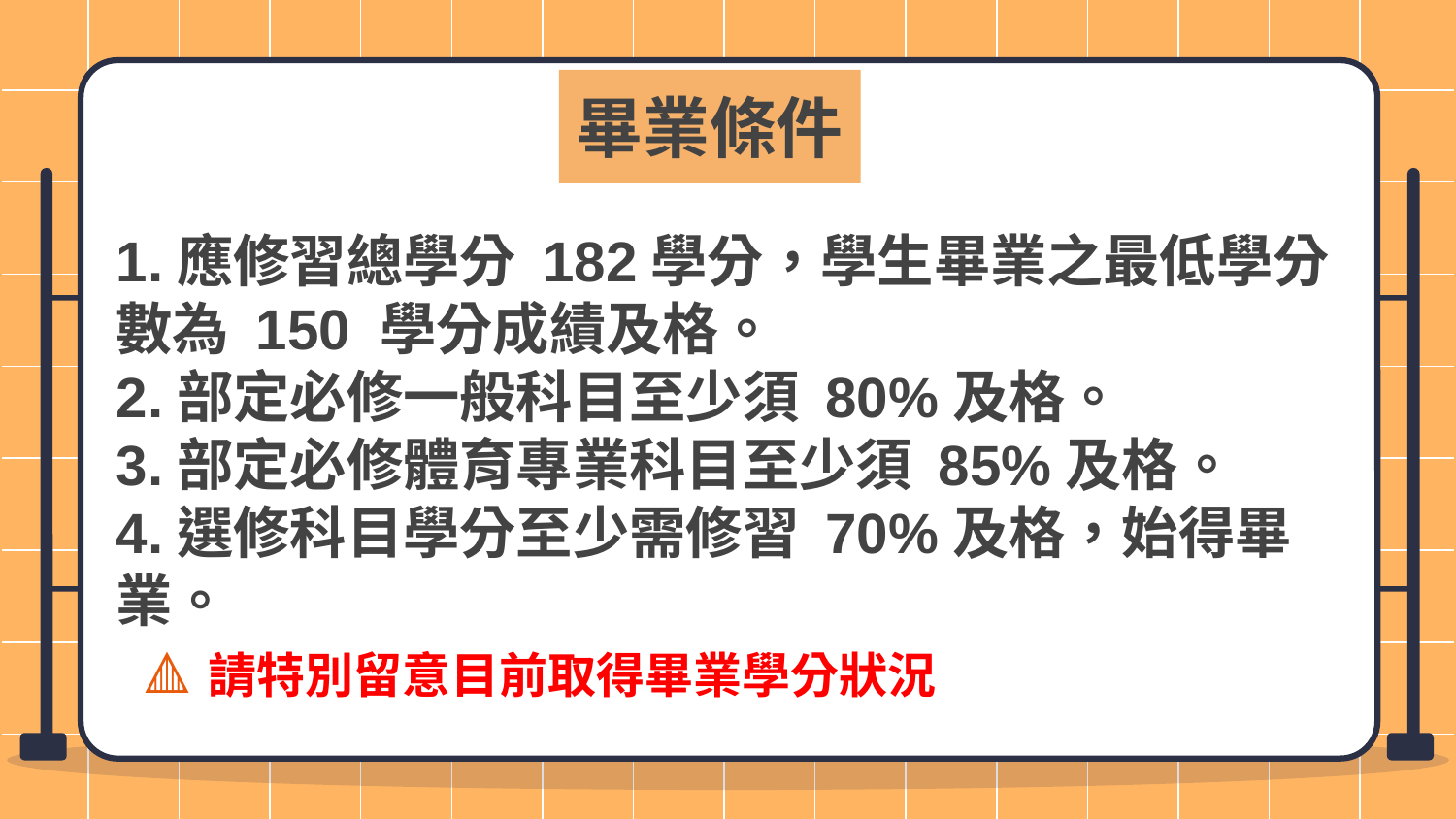

畢業條件
1.應修習總學分 182學分，學生畢業之最低學分數為 150 學分成績及格。
2.部定必修一般科目至少須 80%及格。
3.部定必修體育專業科目至少須 85%及格。
4.選修科目學分至少需修習 70%及格，始得畢業。
  🔺請特別留意目前取得畢業學分狀況